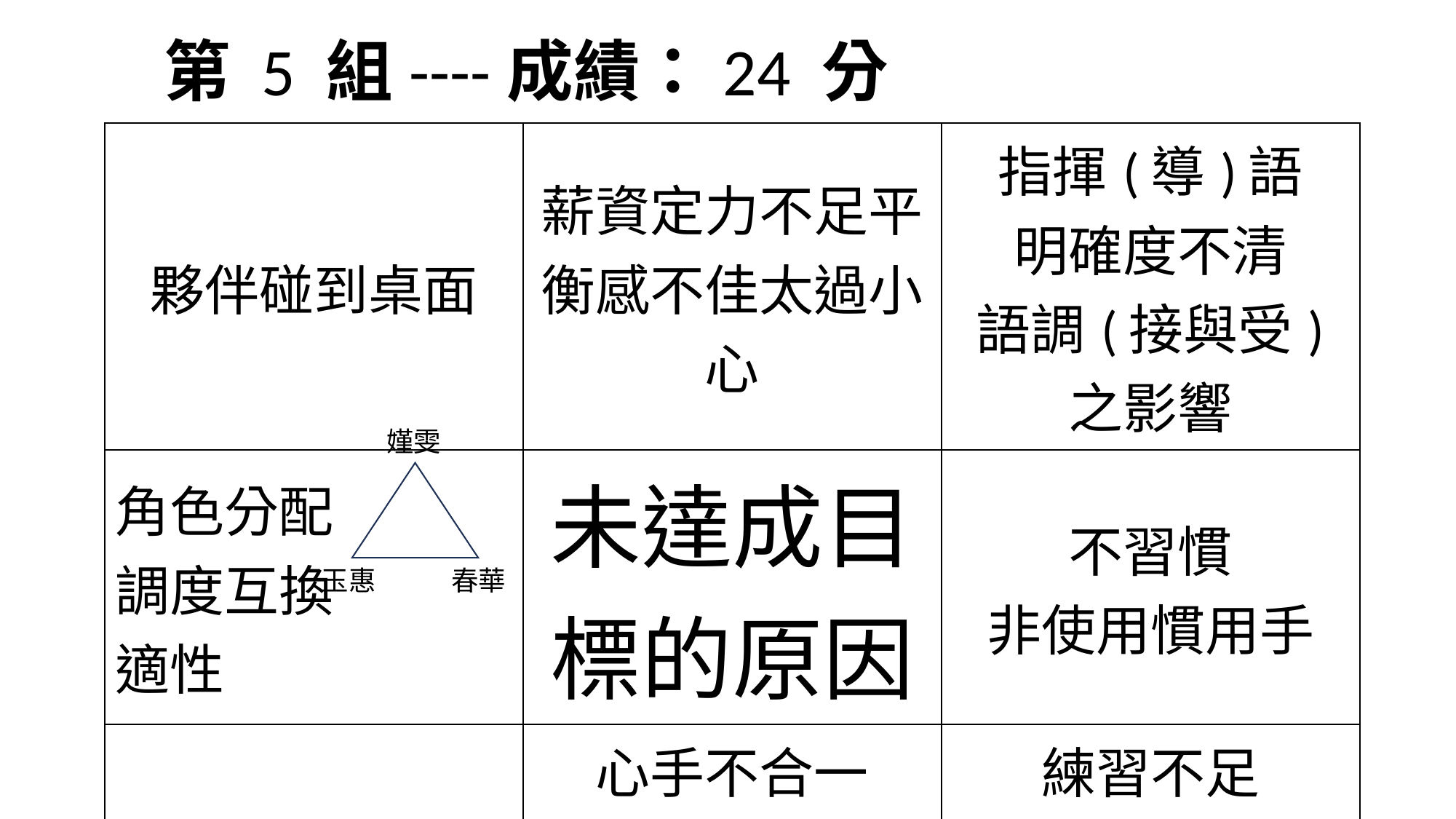

# 第 5 組----成績：24 分
| 夥伴碰到桌面 | 薪資定力不足平衡感不佳太過小心 | 指揮(導)語 明確度不清 語調(接與受) 之影響 |
| --- | --- | --- |
| 角色分配 調度互換 適性 | 未達成目標的原因 | 不習慣 非使用慣用手 |
| 時間之壓力影響 | 心手不合一 操作者之自我挑戰最後倒了零分 | 練習不足 設定目標 與自身實力 |
嫤雯

春華
玉惠